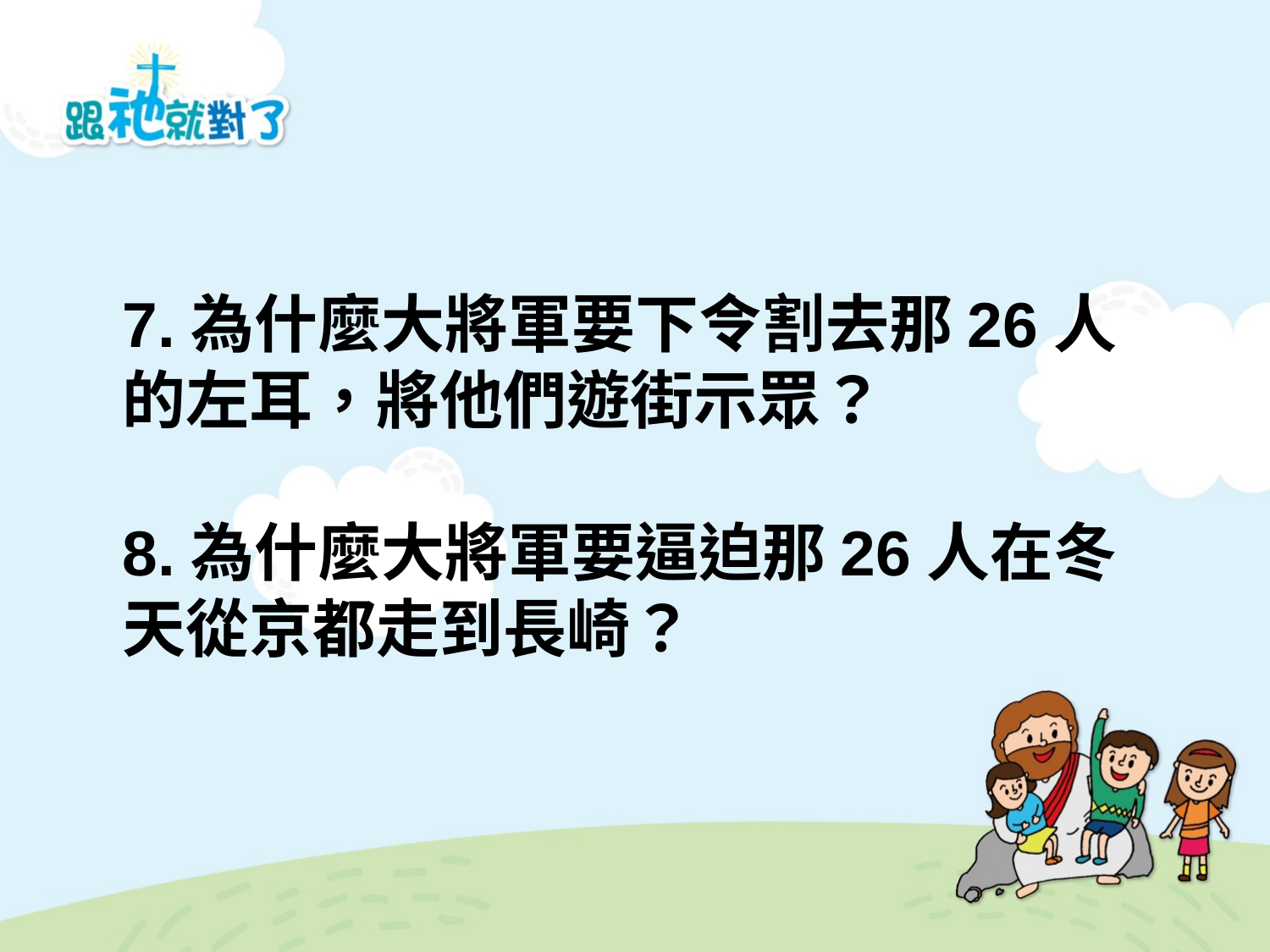

7.為什麼大將軍要下令割去那26人的左耳，將他們遊街示眾？

8.為什麼大將軍要逼迫那26人在冬天從京都走到長崎？